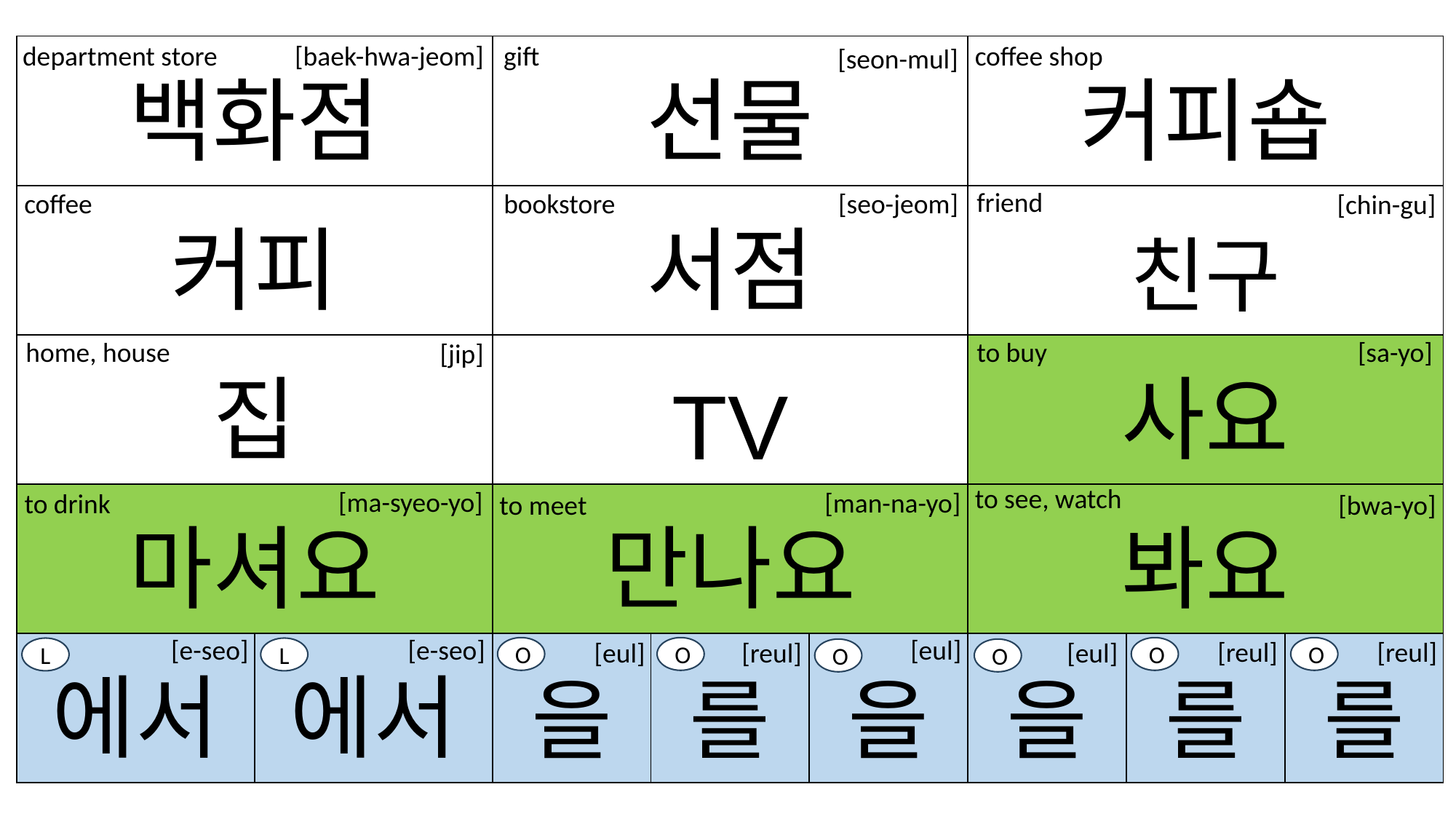

gift
coffee shop
department store
[baek-hwa-jeom]
| 백화점 |  | 선물 |  |  | 커피숍 |  |  |
| --- | --- | --- | --- | --- | --- | --- | --- |
| 커피 |  | 서점 |  |  | 친구 |  |  |
| 집 |  | TV |  |  | 사요 |  |  |
| 마셔요 |  | 만나요 |  |  | 봐요 |  |  |
| 에서 | 에서 | 을 | 를 | 을 | 을 | 를 | 를 |
[seon-mul]
friend
coffee
bookstore
[seo-jeom]
[chin-gu]
to buy
[sa-yo]
home, house
[jip]
to see, watch
[ma-syeo-yo]
[man-na-yo]
to drink
to meet
[bwa-yo]
[e-seo]
[eul]
[e-seo]
[reul]
[reul]
[eul]
[reul]
[eul]
O
O
O
O
L
L
O
O